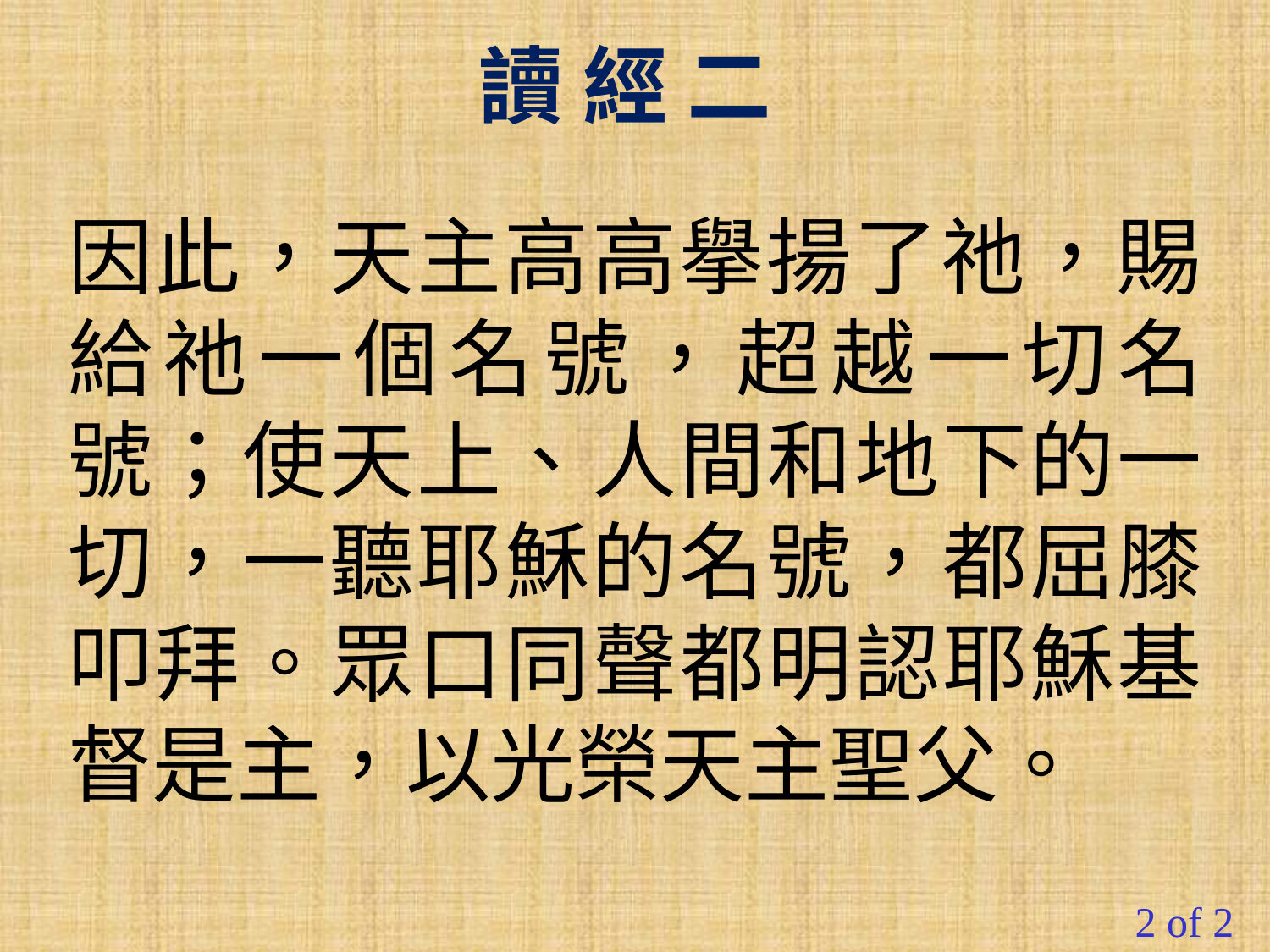

讀 經 二

因此，天主高高擧揚了祂，賜給祂一個名號，超越一切名號；使天上、人間和地下的一切，一聽耶穌的名號，都屈膝叩拜。眾口同聲都明認耶穌基督是主，以光榮天主聖父。
2 of 2